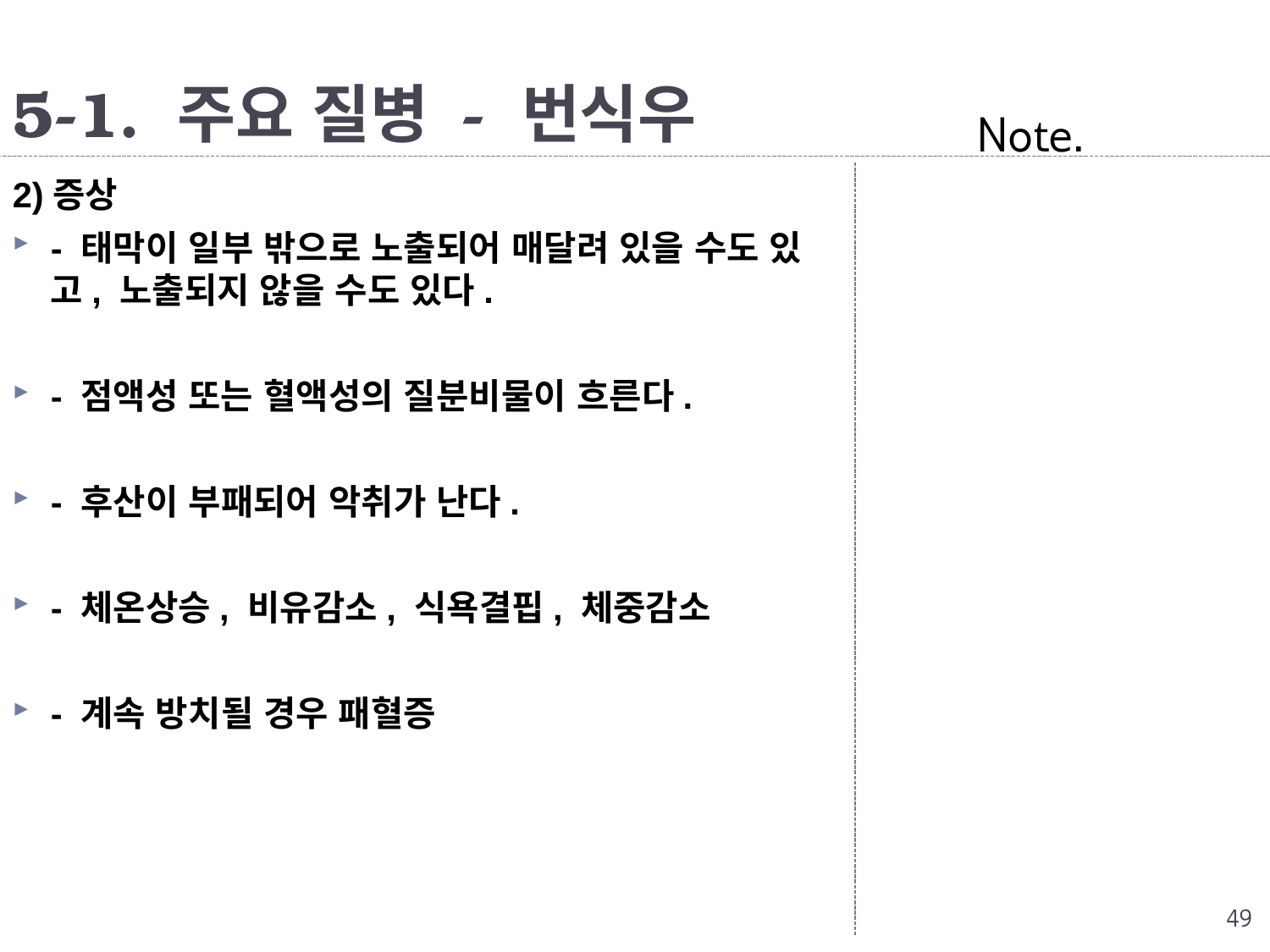

# 5-1. 주요 질병 - 번식우
Note.

2)증상
- 태막이 일부 밖으로 노출되어 매달려 있을 수도 있고, 노출되지 않을 수도 있다.

- 점액성 또는 혈액성의 질분비물이 흐른다.

- 후산이 부패되어 악취가 난다.

- 체온상승, 비유감소, 식욕결핍, 체중감소

- 계속 방치될 경우 패혈증

49